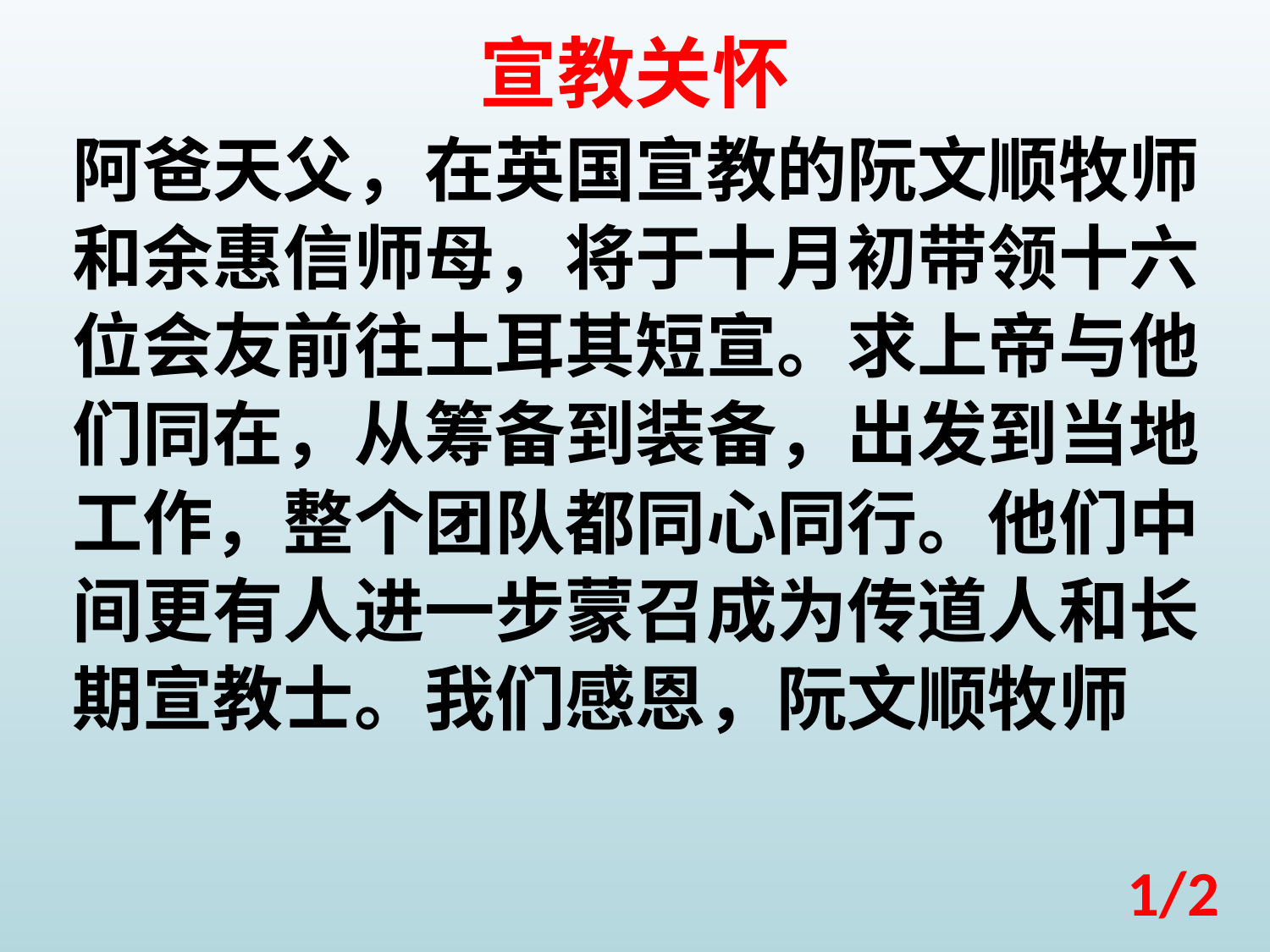

宣教关怀
阿爸天父，在英国宣教的阮文顺牧师和余惠信师母，将于十月初带领十六位会友前往土耳其短宣。求上帝与他们同在，从筹备到装备，出发到当地工作，整个团队都同心同行。他们中间更有人进一步蒙召成为传道人和长期宣教士。我们感恩，阮文顺牧师
1/2